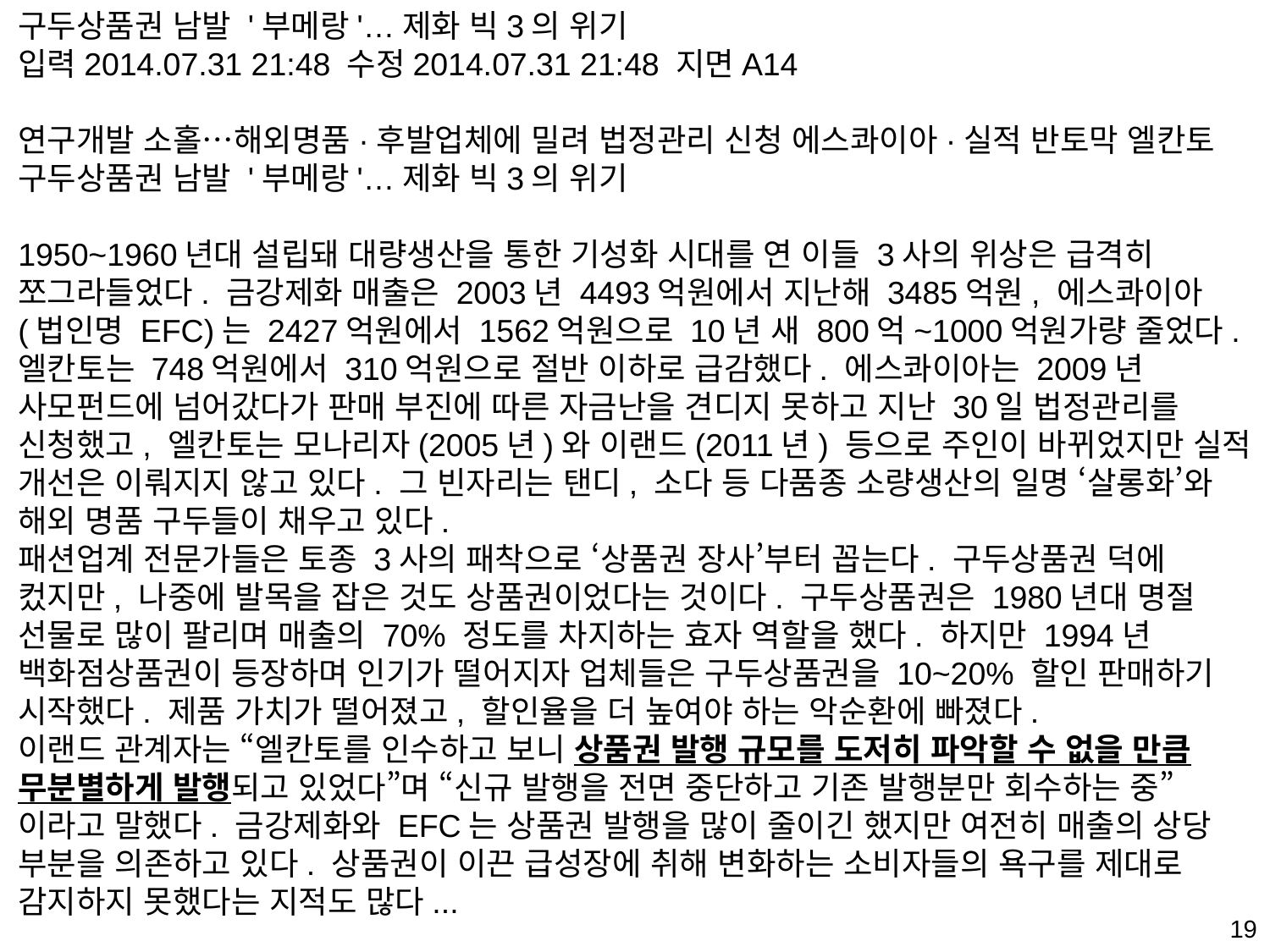

구두상품권 남발 '부메랑'…제화 빅3의 위기
입력2014.07.31 21:48 수정2014.07.31 21:48 지면A14

연구개발 소홀…해외명품·후발업체에 밀려 법정관리 신청 에스콰이아·실적 반토막 엘칸토 구두상품권 남발 '부메랑'…제화 빅3의 위기

1950~1960년대 설립돼 대량생산을 통한 기성화 시대를 연 이들 3사의 위상은 급격히 쪼그라들었다. 금강제화 매출은 2003년 4493억원에서 지난해 3485억원, 에스콰이아(법인명 EFC)는 2427억원에서 1562억원으로 10년 새 800억~1000억원가량 줄었다. 엘칸토는 748억원에서 310억원으로 절반 이하로 급감했다. 에스콰이아는 2009년 사모펀드에 넘어갔다가 판매 부진에 따른 자금난을 견디지 못하고 지난 30일 법정관리를 신청했고, 엘칸토는 모나리자(2005년)와 이랜드(2011년) 등으로 주인이 바뀌었지만 실적 개선은 이뤄지지 않고 있다. 그 빈자리는 탠디, 소다 등 다품종 소량생산의 일명 ‘살롱화’와 해외 명품 구두들이 채우고 있다.
패션업계 전문가들은 토종 3사의 패착으로 ‘상품권 장사’부터 꼽는다. 구두상품권 덕에 컸지만, 나중에 발목을 잡은 것도 상품권이었다는 것이다. 구두상품권은 1980년대 명절 선물로 많이 팔리며 매출의 70% 정도를 차지하는 효자 역할을 했다. 하지만 1994년 백화점상품권이 등장하며 인기가 떨어지자 업체들은 구두상품권을 10~20% 할인 판매하기 시작했다. 제품 가치가 떨어졌고, 할인율을 더 높여야 하는 악순환에 빠졌다.
이랜드 관계자는 “엘칸토를 인수하고 보니 상품권 발행 규모를 도저히 파악할 수 없을 만큼 무분별하게 발행되고 있었다”며 “신규 발행을 전면 중단하고 기존 발행분만 회수하는 중”이라고 말했다. 금강제화와 EFC는 상품권 발행을 많이 줄이긴 했지만 여전히 매출의 상당 부분을 의존하고 있다. 상품권이 이끈 급성장에 취해 변화하는 소비자들의 욕구를 제대로 감지하지 못했다는 지적도 많다...
19